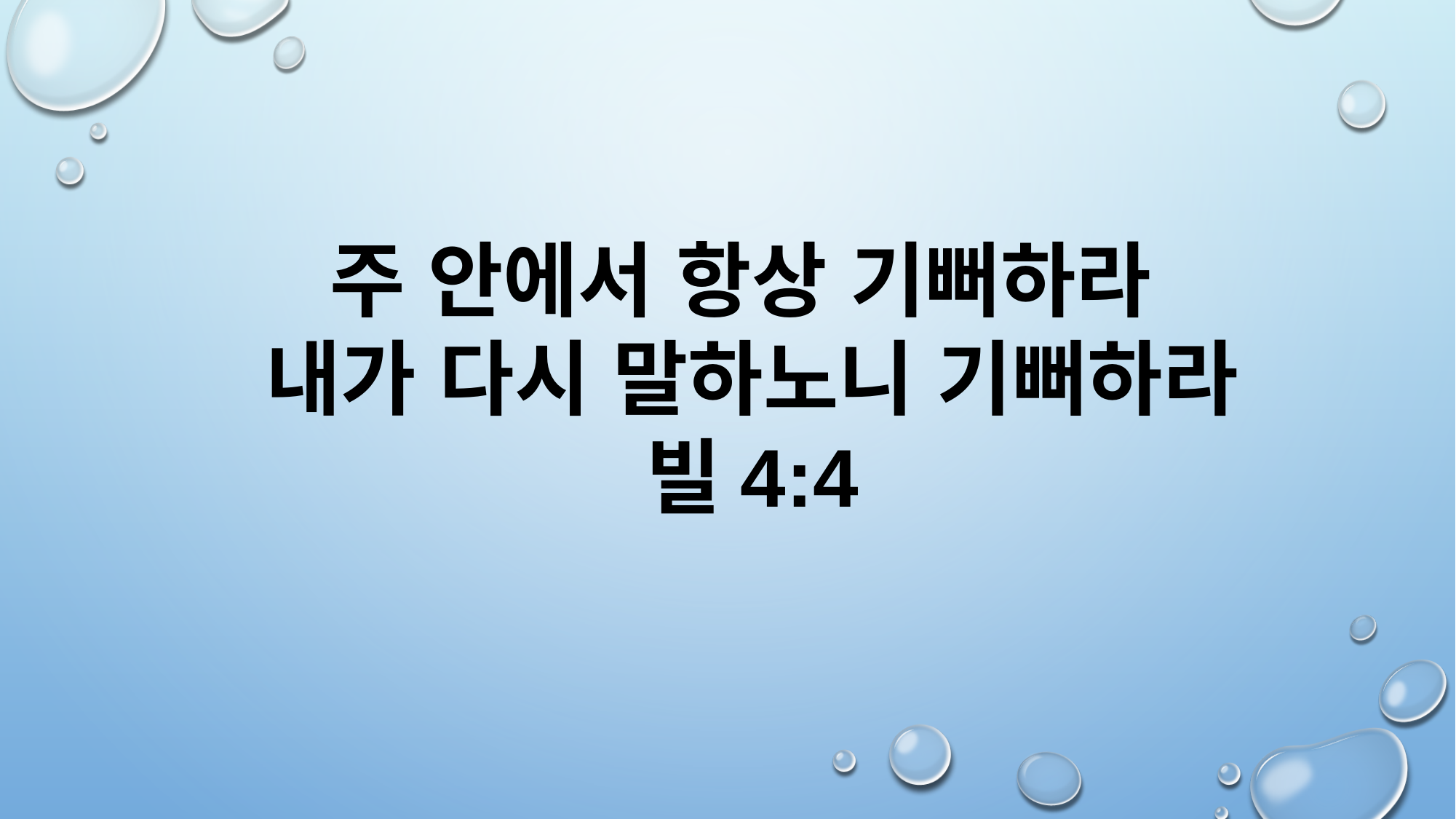

주 안에서 항상 기뻐하라
내가 다시 말하노니 기뻐하라
빌4:4